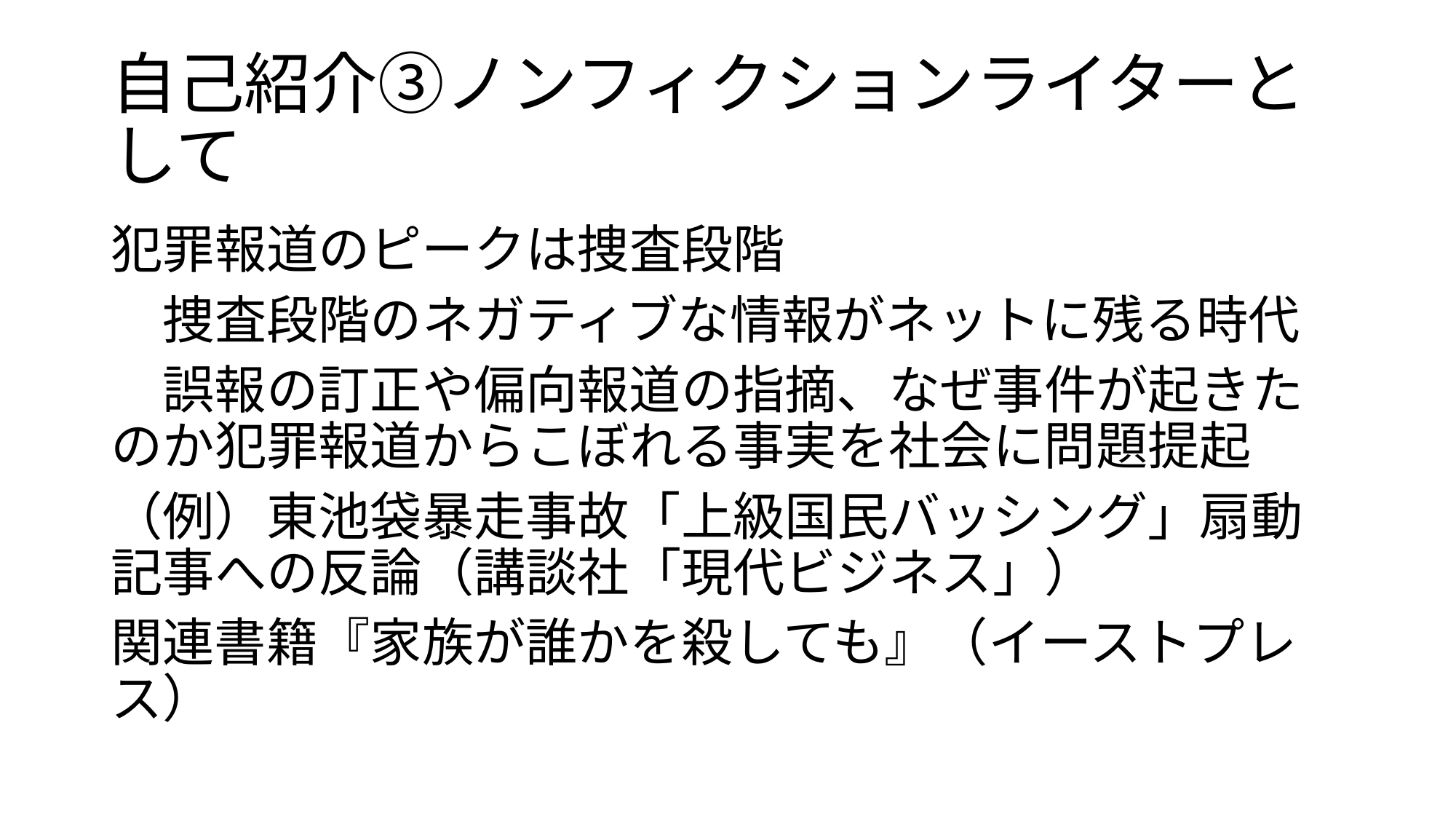

# 自己紹介③ノンフィクションライターとして
犯罪報道のピークは捜査段階
　捜査段階のネガティブな情報がネットに残る時代
　誤報の訂正や偏向報道の指摘、なぜ事件が起きたのか犯罪報道からこぼれる事実を社会に問題提起
（例）東池袋暴走事故「上級国民バッシング」扇動記事への反論（講談社「現代ビジネス」）
関連書籍『家族が誰かを殺しても』（イーストプレス）